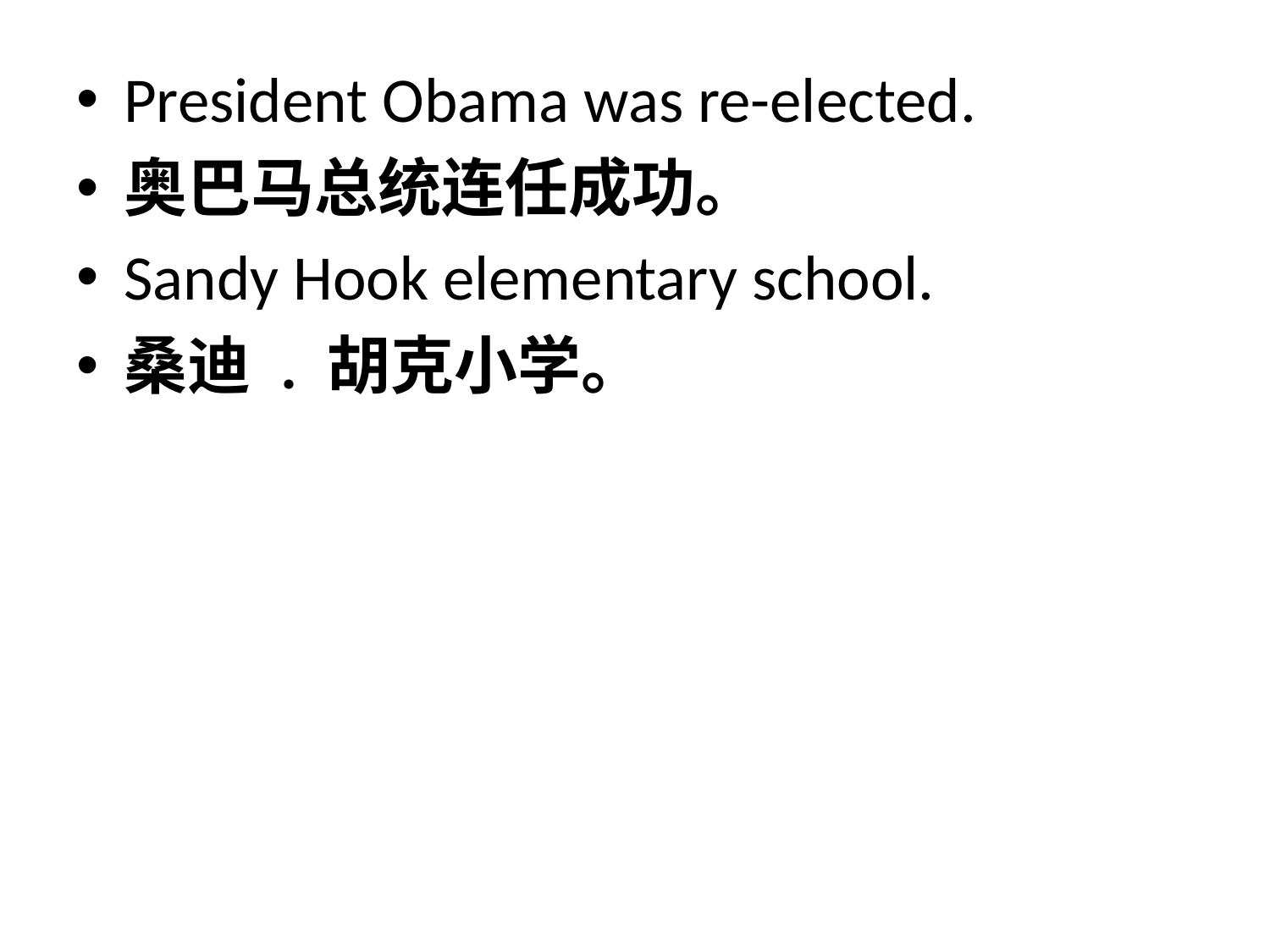

President Obama was re-elected.
奥巴马总统连任成功。
Sandy Hook elementary school.
桑迪 . 胡克小学。